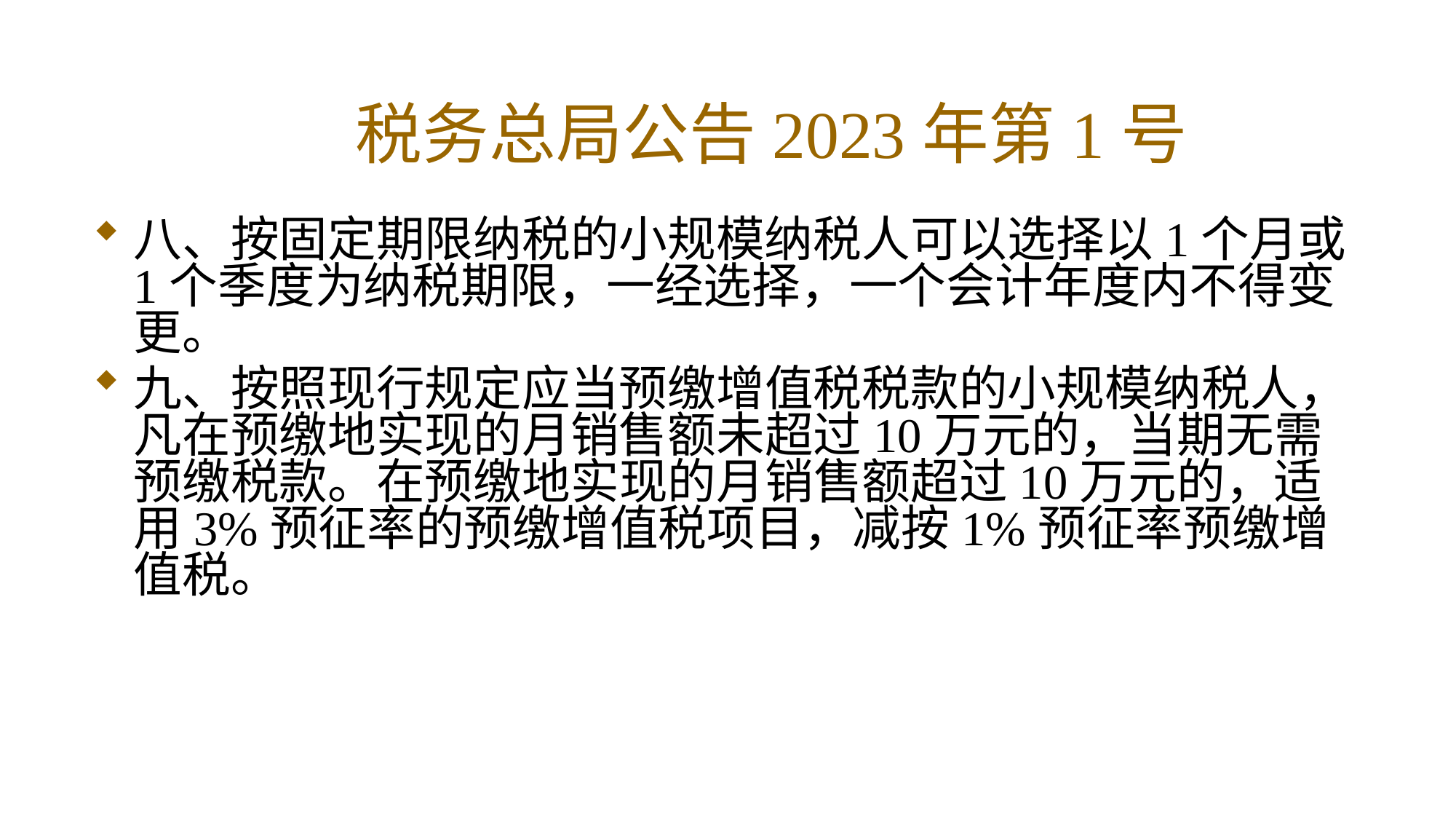

# 税务总局公告2023年第1号
八、按固定期限纳税的小规模纳税人可以选择以1个月或1个季度为纳税期限，一经选择，一个会计年度内不得变更。
九、按照现行规定应当预缴增值税税款的小规模纳税人，凡在预缴地实现的月销售额未超过10万元的，当期无需预缴税款。在预缴地实现的月销售额超过10万元的，适用3%预征率的预缴增值税项目，减按1%预征率预缴增值税。